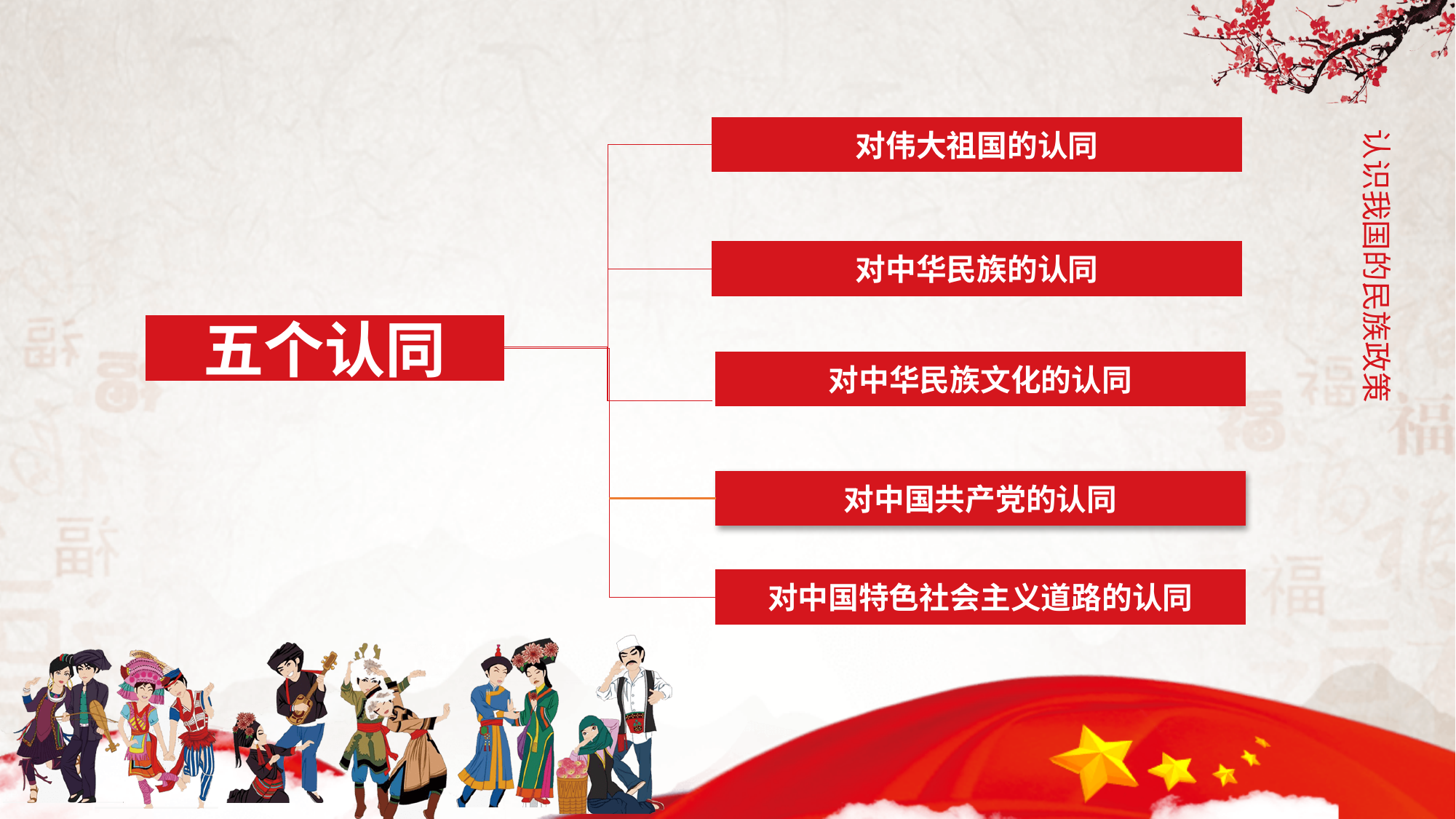

对伟大祖国的认同
对中华民族的认同
五个认同
对中华民族文化的认同
对中国特色社会主义道路的认同
认识我国的民族政策
对中国共产党的认同